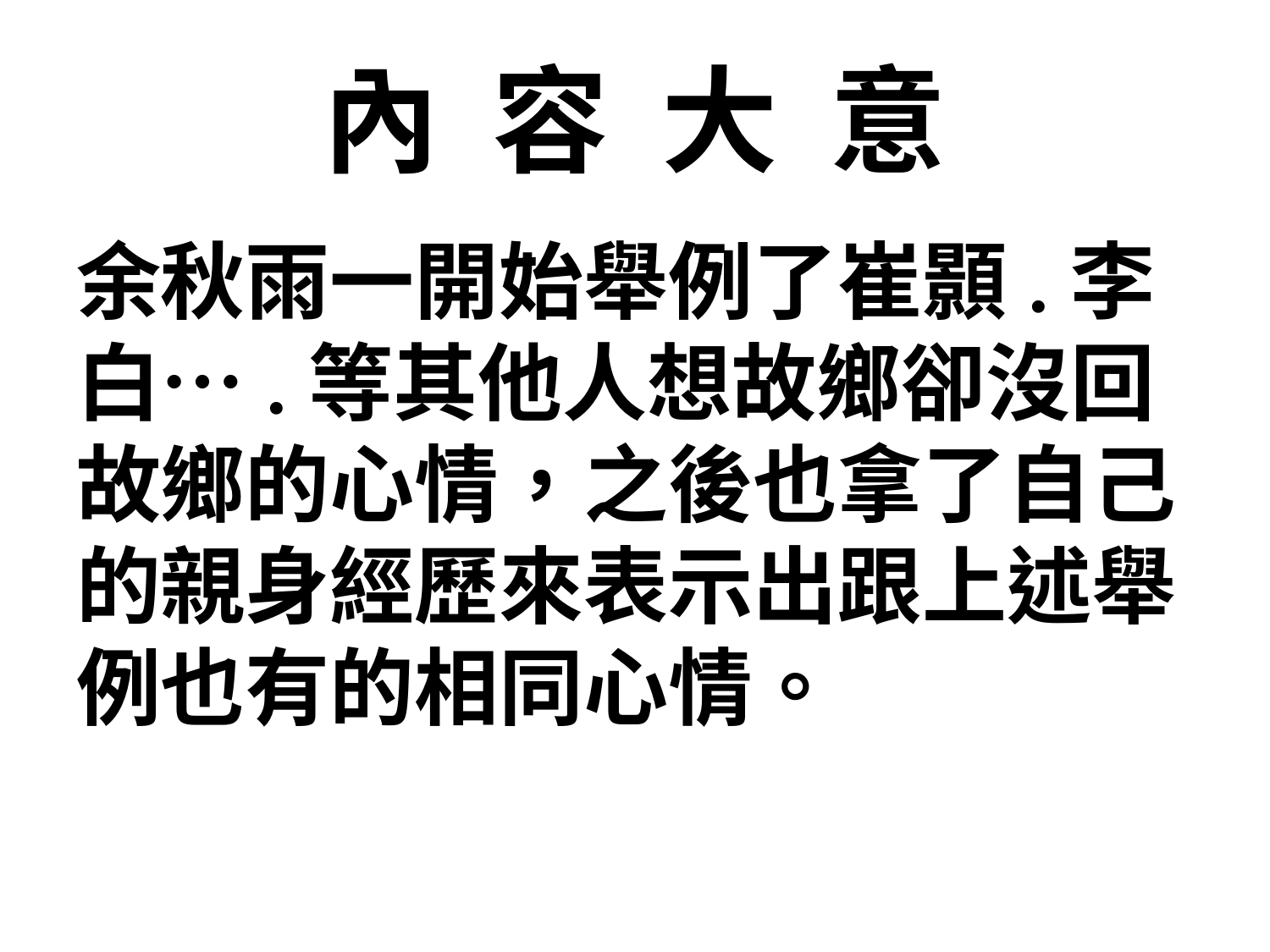

# 內  容  大  意
余秋雨一開始舉例了崔顥.李白….等其他人想故鄉卻沒回故鄉的心情，之後也拿了自己的親身經歷來表示出跟上述舉例也有的相同心情。